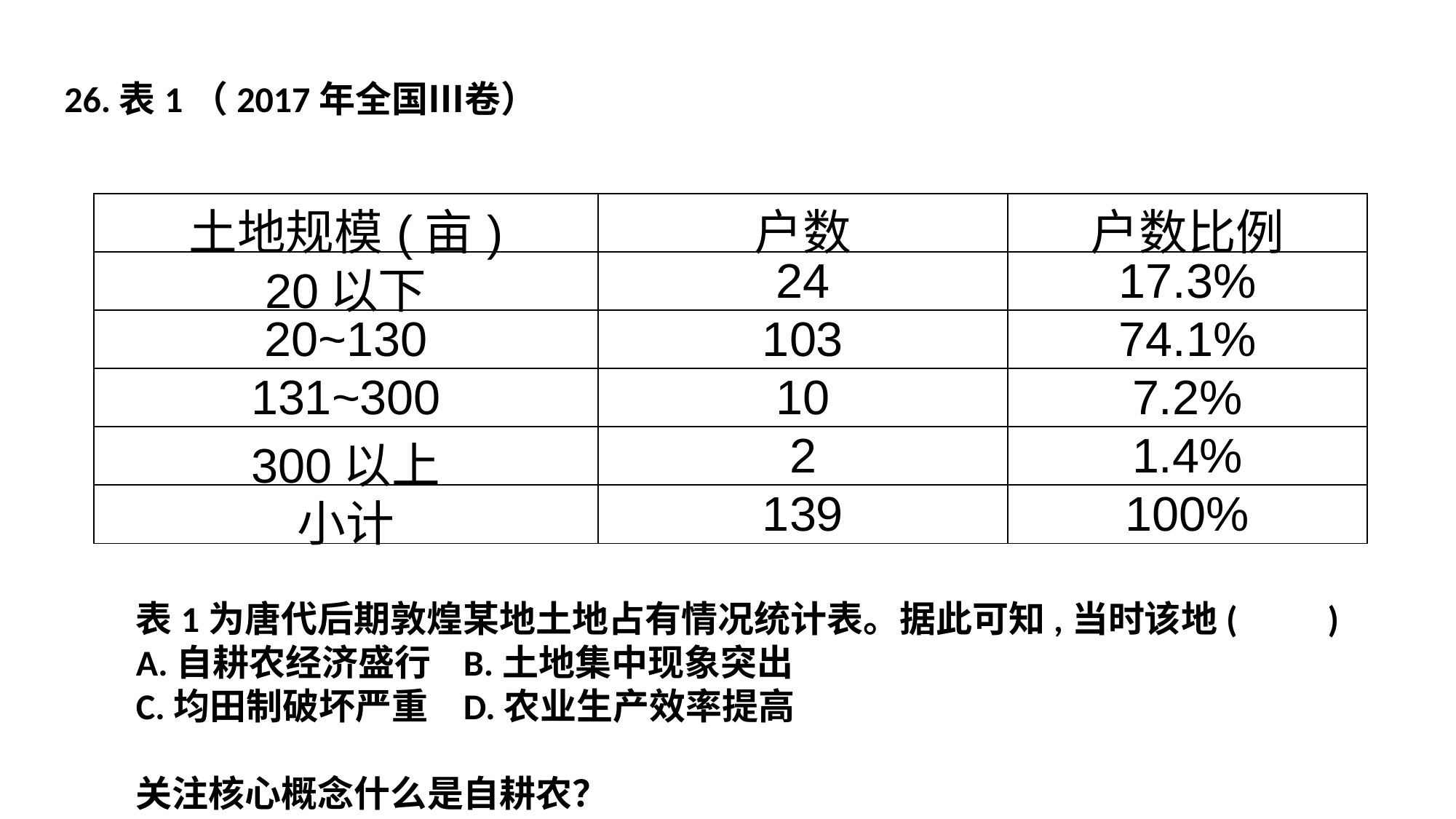

26.表1（2017年全国Ⅲ卷）
| 土地规模(亩) | 户数 | 户数比例 |
| --- | --- | --- |
| 20以下 | 24 | 17.3% |
| 20~130 | 103 | 74.1% |
| 131~300 | 10 | 7.2% |
| 300以上 | 2 | 1.4% |
| 小计 | 139 | 100% |

表1为唐代后期敦煌某地土地占有情况统计表。据此可知,当时该地(　　)A.自耕农经济盛行	B.土地集中现象突出C.均田制破坏严重	D.农业生产效率提高

关注核心概念什么是自耕农？
10